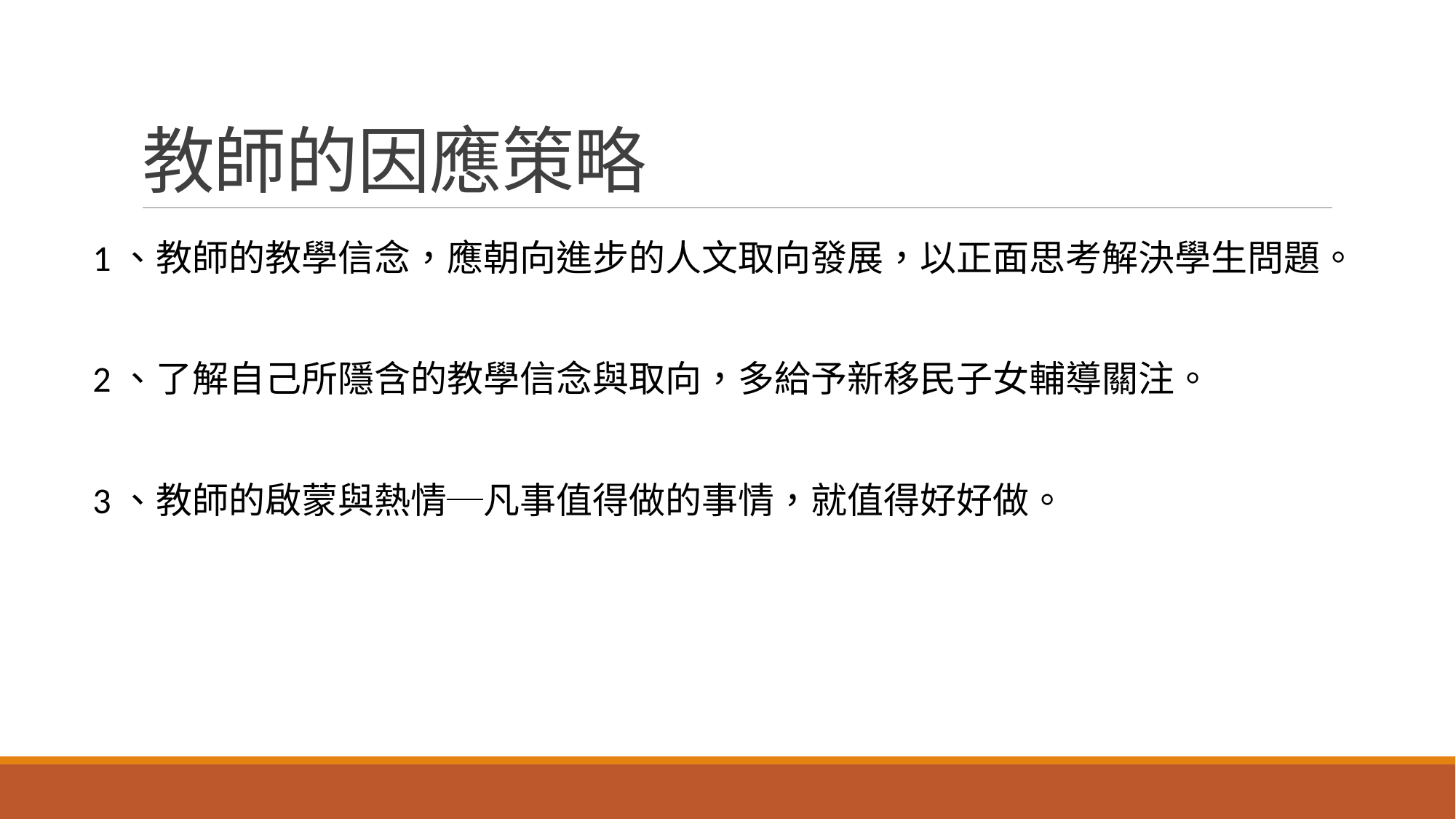

# 教師的因應策略
1、教師的教學信念，應朝向進步的人文取向發展，以正面思考解決學生問題。

2、了解自己所隱含的教學信念與取向，多給予新移民子女輔導關注。

3、教師的啟蒙與熱情─凡事值得做的事情，就值得好好做。